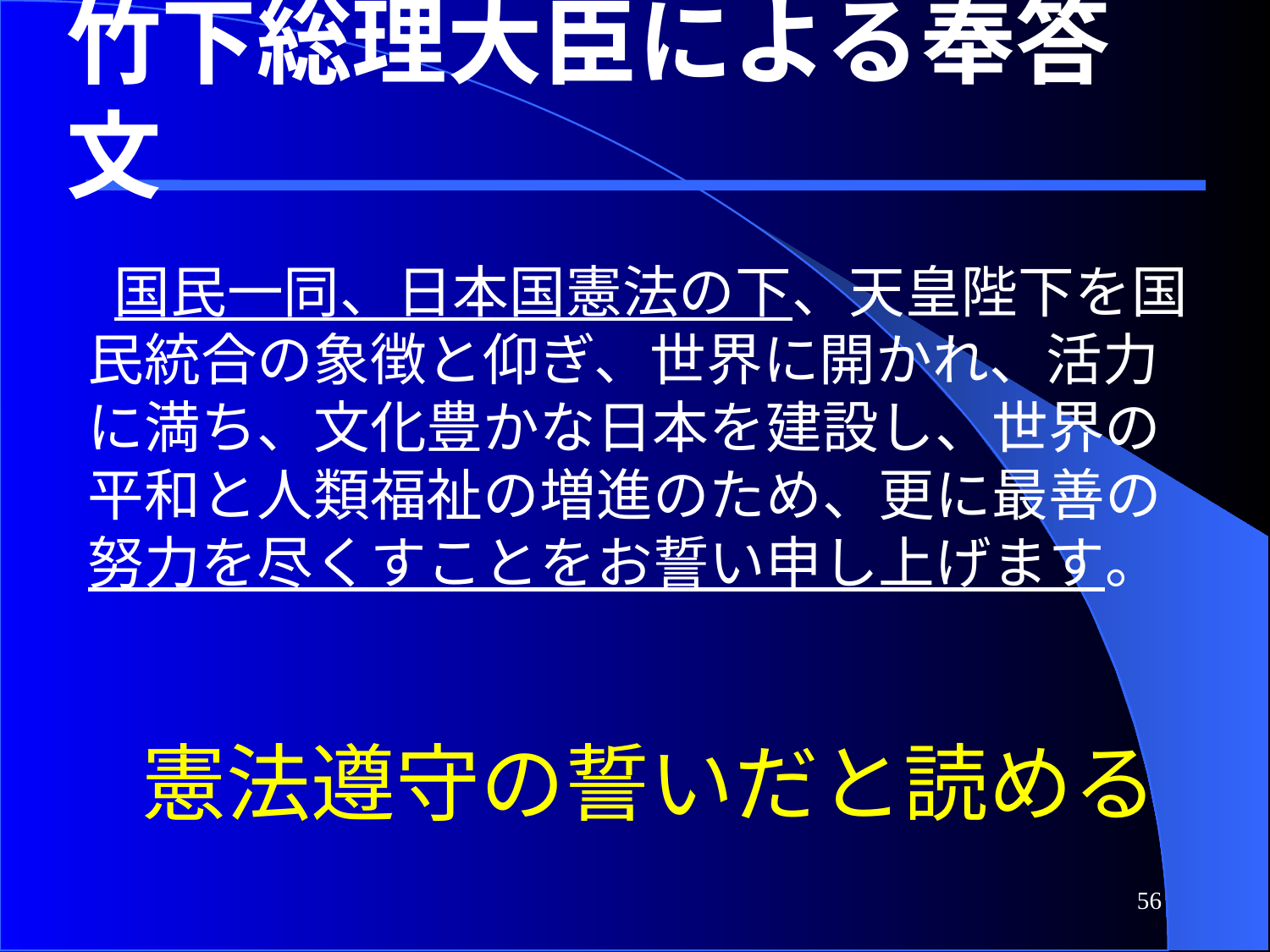

竹下総理大臣による奉答文

 国民一同、日本国憲法の下、天皇陛下を国民統合の象徴と仰ぎ、世界に開かれ、活力に満ち、文化豊かな日本を建設し、世界の平和と人類福祉の増進のため、更に最善の努力を尽くすことをお誓い申し上げます。

憲法遵守の誓いだと読める
56